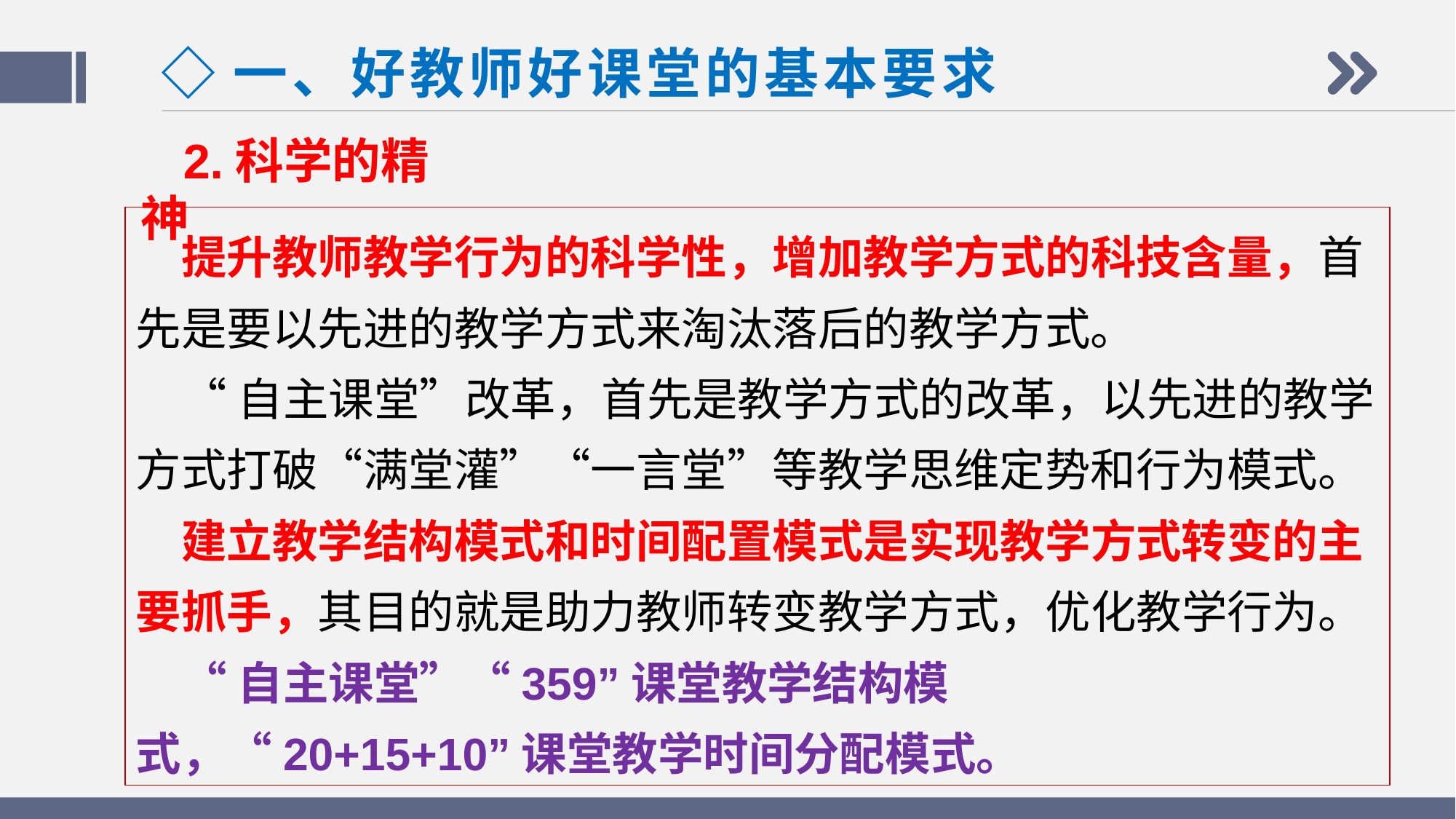

◇一、好教师好课堂的基本要求
2.科学的精神
提升教师教学行为的科学性，增加教学方式的科技含量，首先是要以先进的教学方式来淘汰落后的教学方式。
“自主课堂”改革，首先是教学方式的改革，以先进的教学方式打破“满堂灌”“一言堂”等教学思维定势和行为模式。
建立教学结构模式和时间配置模式是实现教学方式转变的主要抓手，其目的就是助力教师转变教学方式，优化教学行为。
“自主课堂”“359”课堂教学结构模式，“20+15+10”课堂教学时间分配模式。